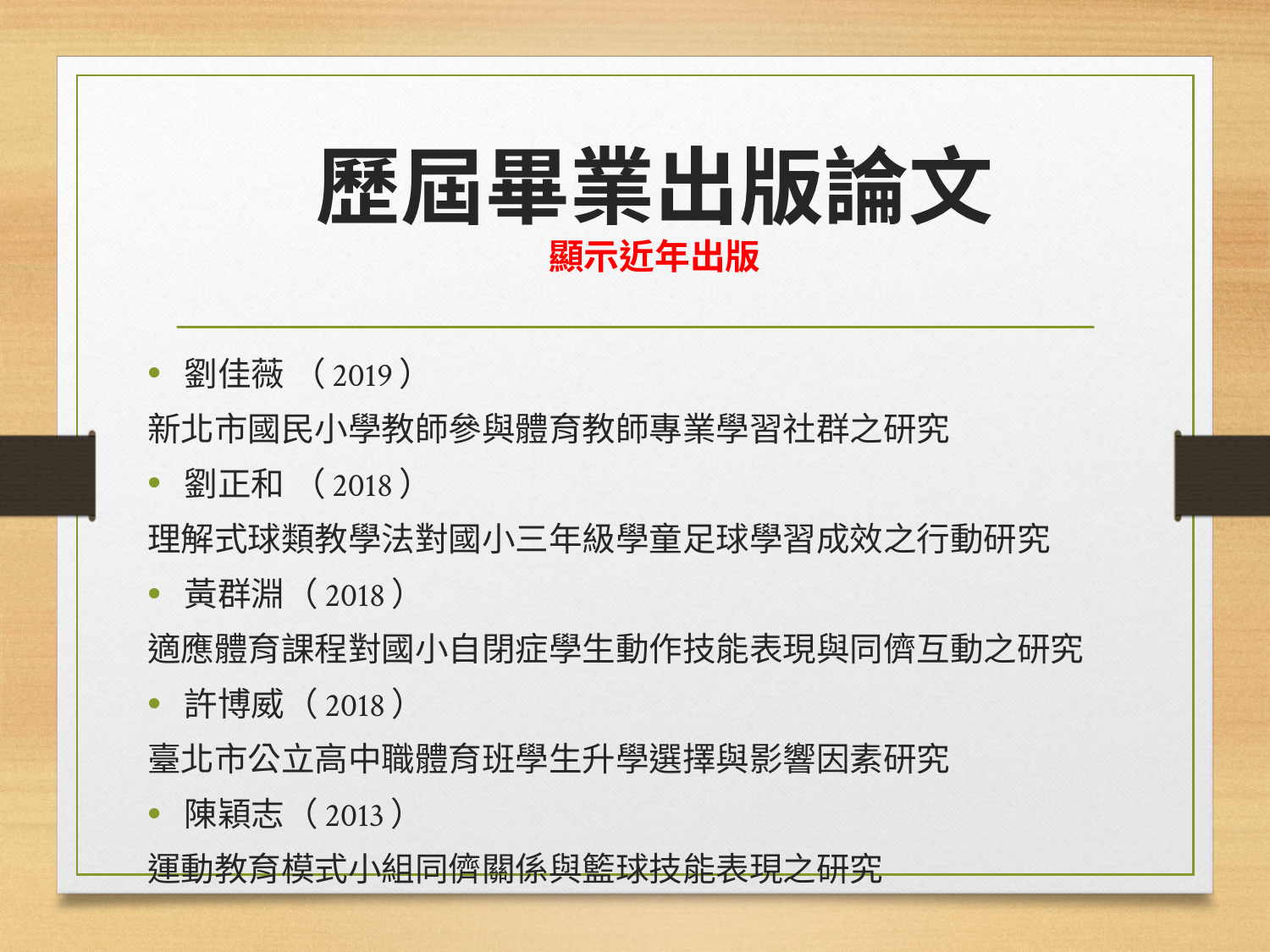

# 歷屆畢業出版論文 顯示近年出版
劉佳薇 （2019）
新北市國民小學教師參與體育教師專業學習社群之研究
劉正和 （2018）
理解式球類教學法對國小三年級學童足球學習成效之行動研究
黃群淵（2018）
適應體育課程對國小自閉症學生動作技能表現與同儕互動之研究
許博威（2018）
臺北市公立高中職體育班學生升學選擇與影響因素研究
陳穎志（2013）
運動教育模式小組同儕關係與籃球技能表現之研究